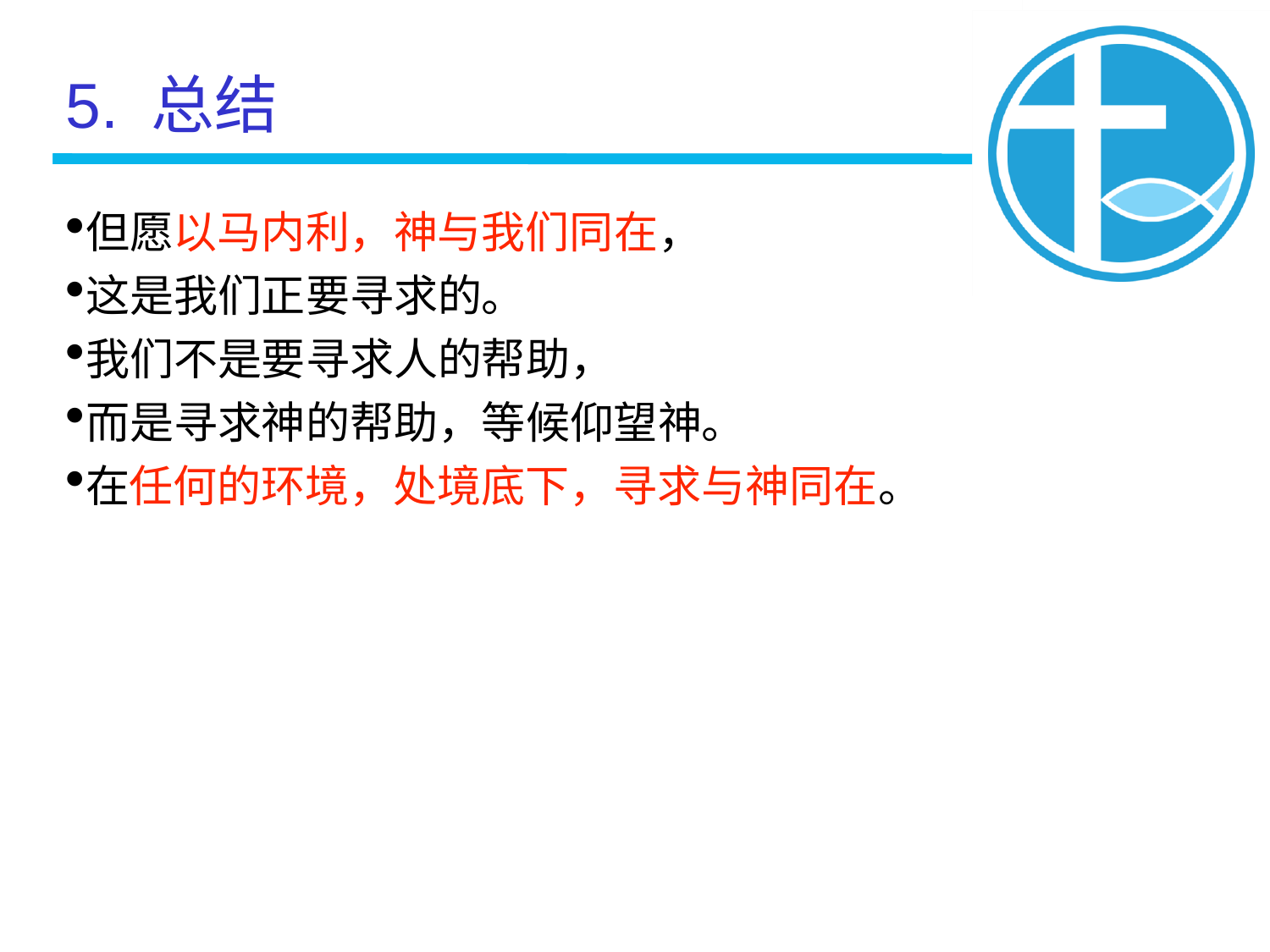

5. 总结
但愿以马内利，神与我们同在，
这是我们正要寻求的。
我们不是要寻求人的帮助，
而是寻求神的帮助，等候仰望神。
在任何的环境，处境底下，寻求与神同在。